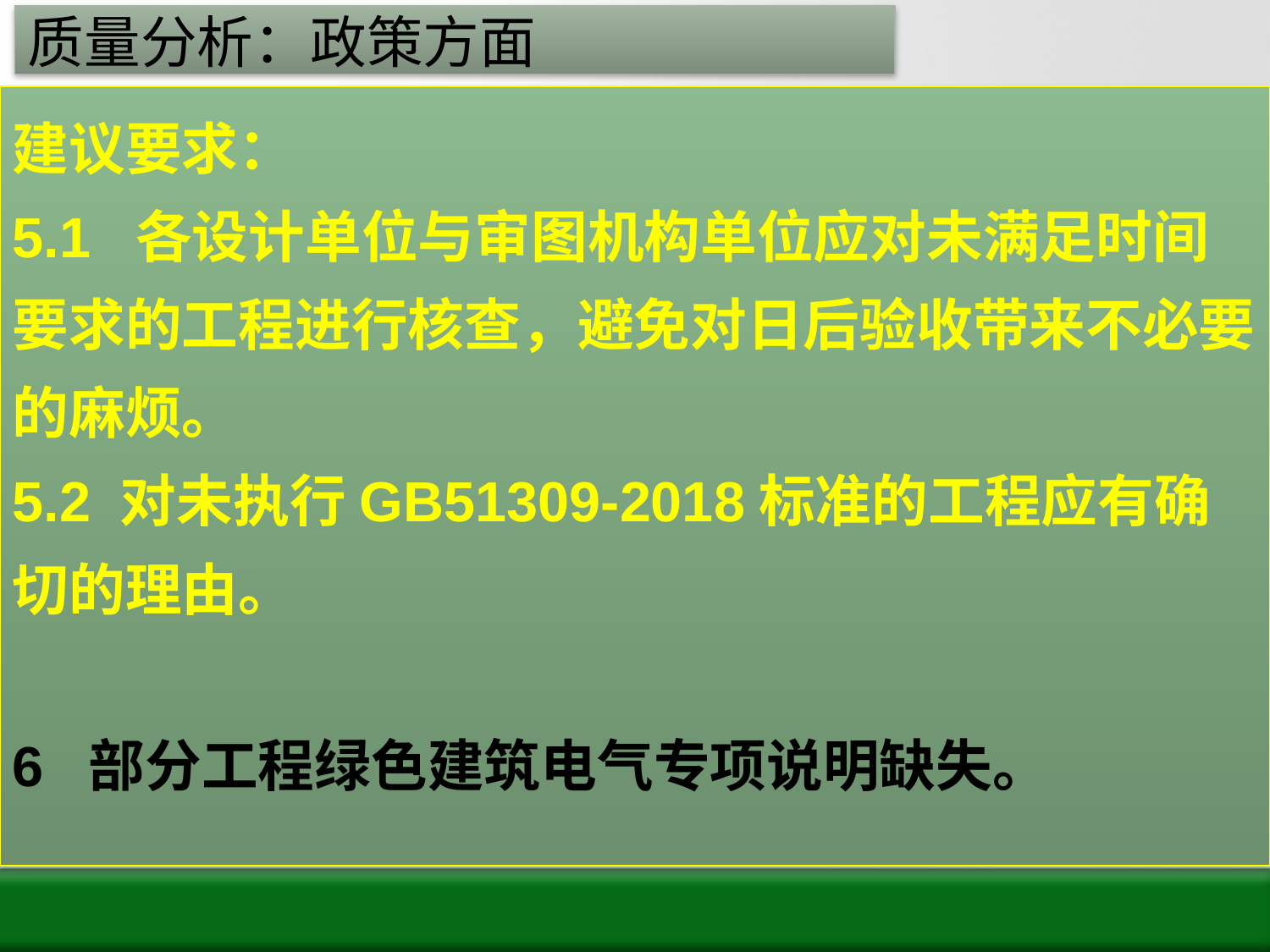

# 质量分析：政策方面
建议要求：
5.1  各设计单位与审图机构单位应对未满足时间要求的工程进行核查，避免对日后验收带来不必要的麻烦。
5.2 对未执行GB51309-2018标准的工程应有确切的理由。

6  部分工程绿色建筑电气专项说明缺失。